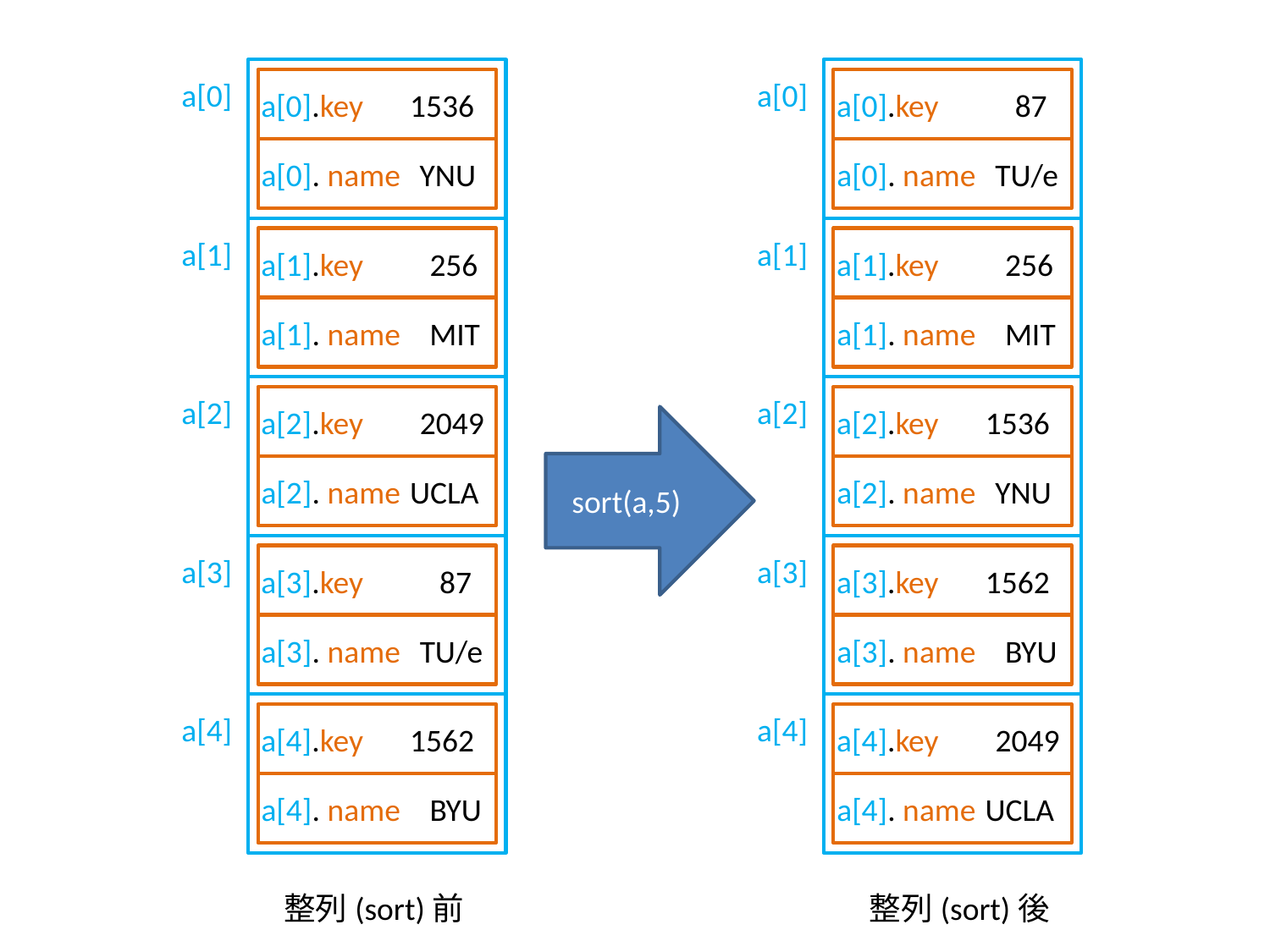

a[0]

a[0]

a[0].key
1536
a[0].key
87

a[0]. name
YNU
a[0]. name
TU/e

a[1]

a[1]

a[1].key
256
a[1].key
256

a[1]. name
MIT
a[1]. name
MIT

a[2]

a[2]

a[2].key
2049
a[2].key
1536
sort(a,5)

a[2]. name
UCLA
a[2]. name
YNU

a[3]

a[3]

a[3].key
87
a[3].key
1562

a[3]. name
TU/e
a[3]. name
BYU

a[4]

a[4]

a[4].key
1562
a[4].key
2049

a[4]. name
BYU
a[4]. name
UCLA
整列(sort)前
整列(sort)後